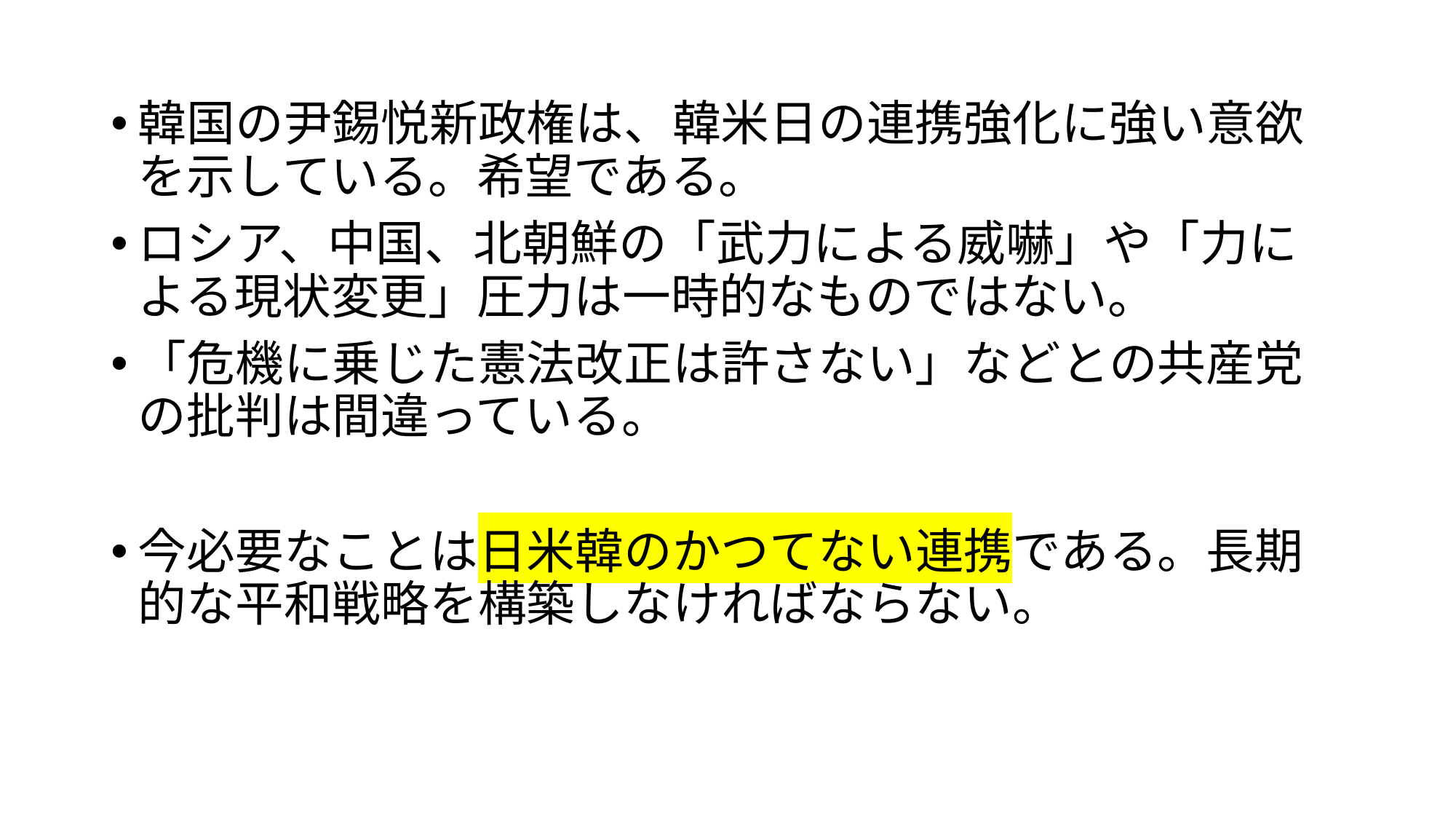

韓国の尹錫悦新政権は、韓米日の連携強化に強い意欲を示している。希望である。
ロシア、中国、北朝鮮の「武力による威嚇」や「力による現状変更」圧力は一時的なものではない。
「危機に乗じた憲法改正は許さない」などとの共産党の批判は間違っている。

今必要なことは日米韓のかつてない連携である。長期的な平和戦略を構築しなければならない。